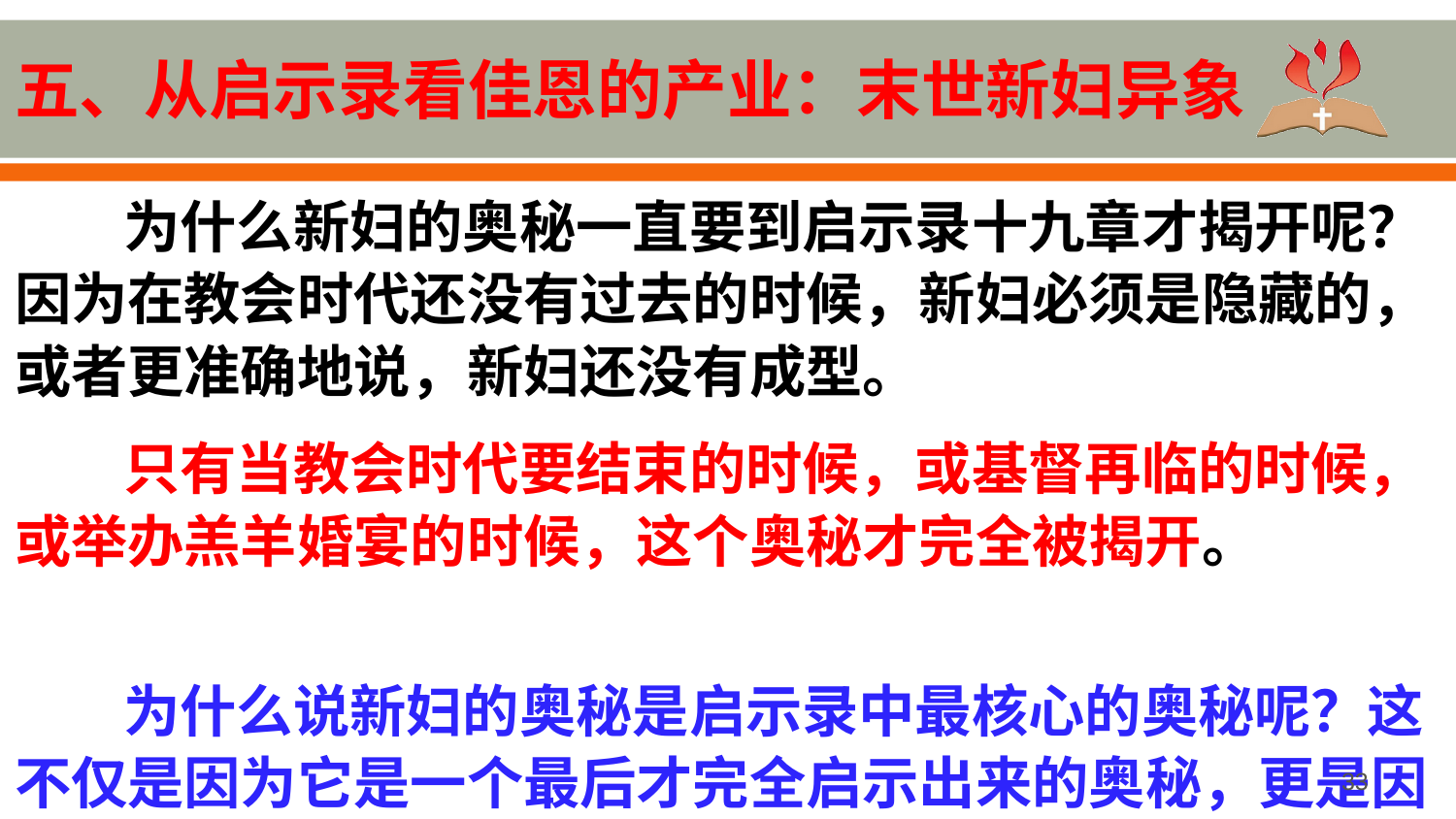

# 五、从启示录看佳恩的产业：末世新妇异象
为什么新妇的奥秘一直要到启示录十九章才揭开呢？因为在教会时代还没有过去的时候，新妇必须是隐藏的，或者更准确地说，新妇还没有成型。
只有当教会时代要结束的时候，或基督再临的时候，或举办羔羊婚宴的时候，这个奥秘才完全被揭开。
为什么说新妇的奥秘是启示录中最核心的奥秘呢？这不仅是因为它是一个最后才完全启示出来的奥秘，更是因为它是关乎神创造和救赎人类最终极的心意和目的。

33